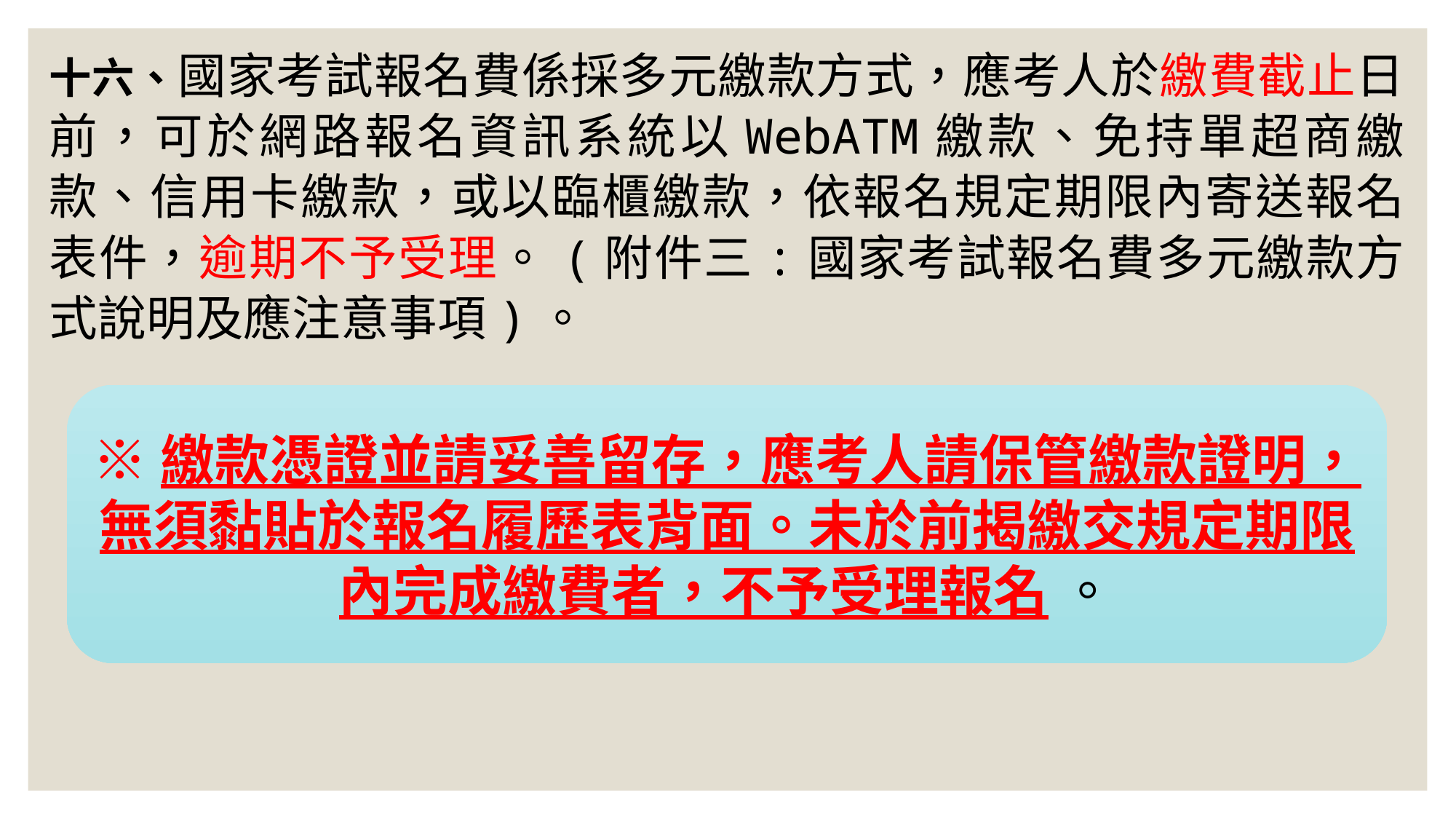

十六、國家考試報名費係採多元繳款方式，應考人於繳費截止日前，可於網路報名資訊系統以WebATM繳款、免持單超商繳款、信用卡繳款，或以臨櫃繳款，依報名規定期限內寄送報名表件，逾期不予受理。 (附件三:國家考試報名費多元繳款方式說明及應注意事項)。
※繳款憑證並請妥善留存，應考人請保管繳款證明，無須黏貼於報名履歷表背面。未於前揭繳交規定期限內完成繳費者，不予受理報名 。